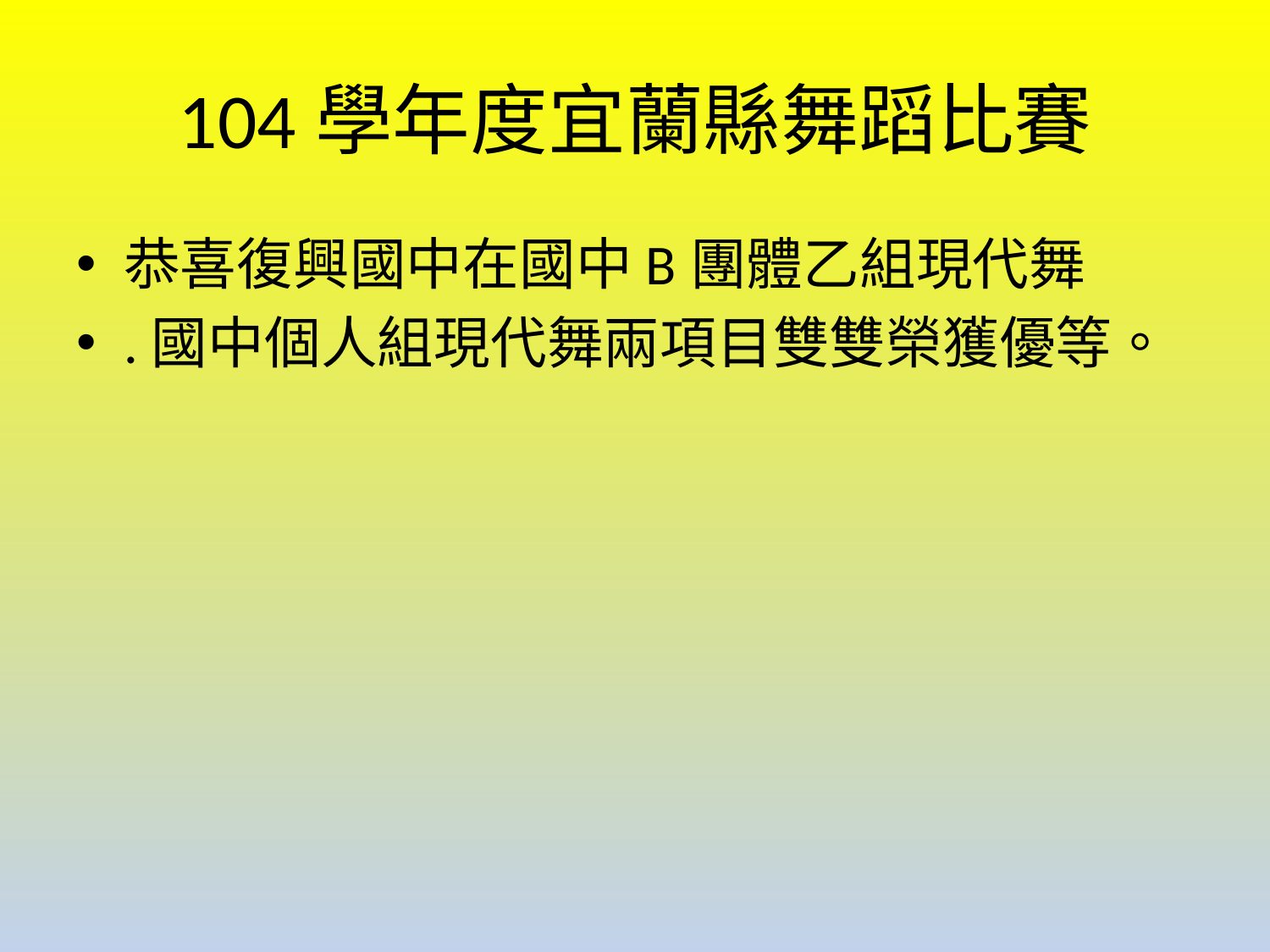

# 104學年度宜蘭縣舞蹈比賽
恭喜復興國中在國中B團體乙組現代舞
.國中個人組現代舞兩項目雙雙榮獲優等。